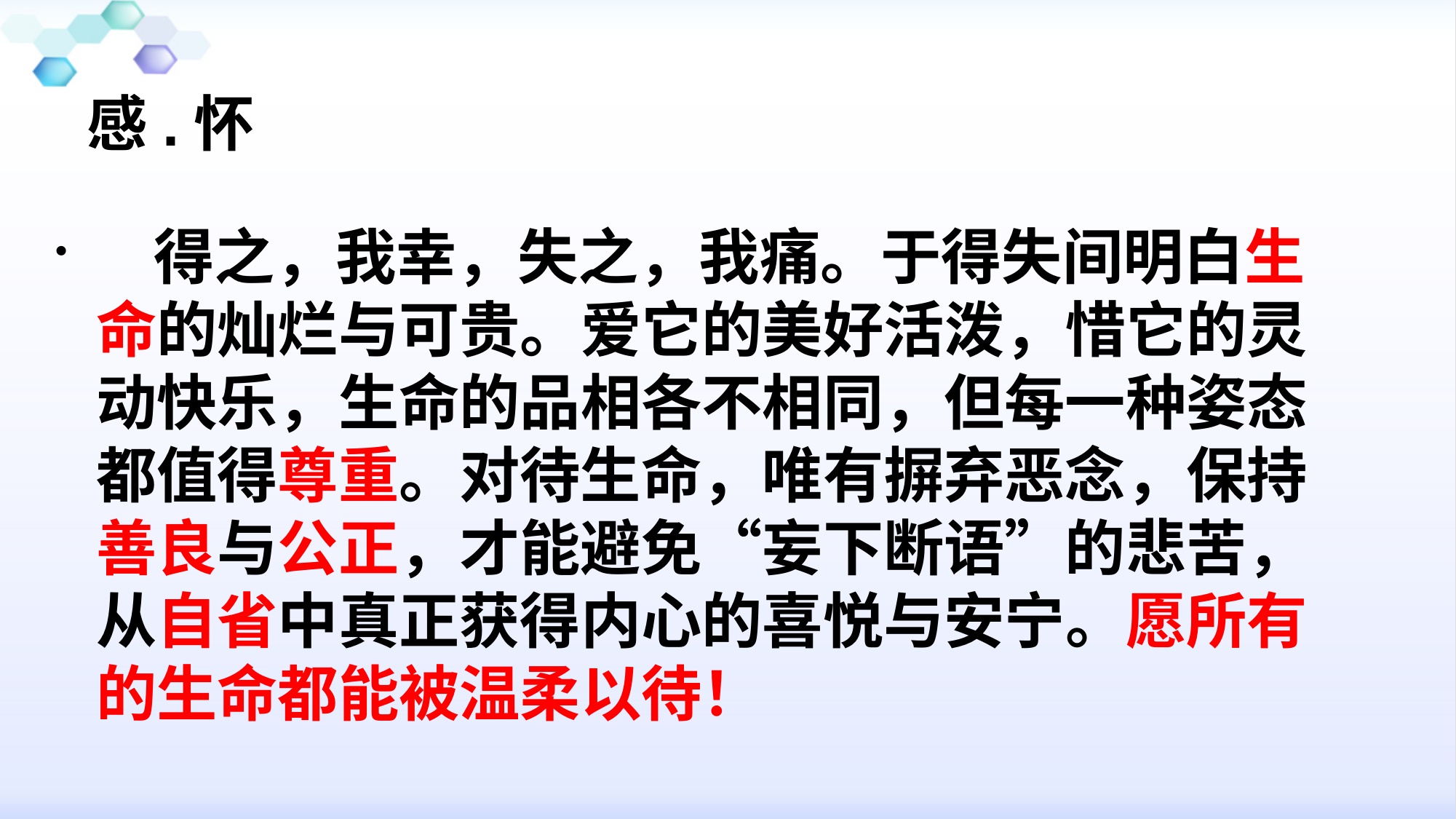

# 感.怀
      得之，我幸，失之，我痛。于得失间明白生命的灿烂与可贵。爱它的美好活泼，惜它的灵动快乐，生命的品相各不相同，但每一种姿态都值得尊重。对待生命，唯有摒弃恶念，保持善良与公正，才能避免“妄下断语”的悲苦，从自省中真正获得内心的喜悦与安宁。愿所有的生命都能被温柔以待！